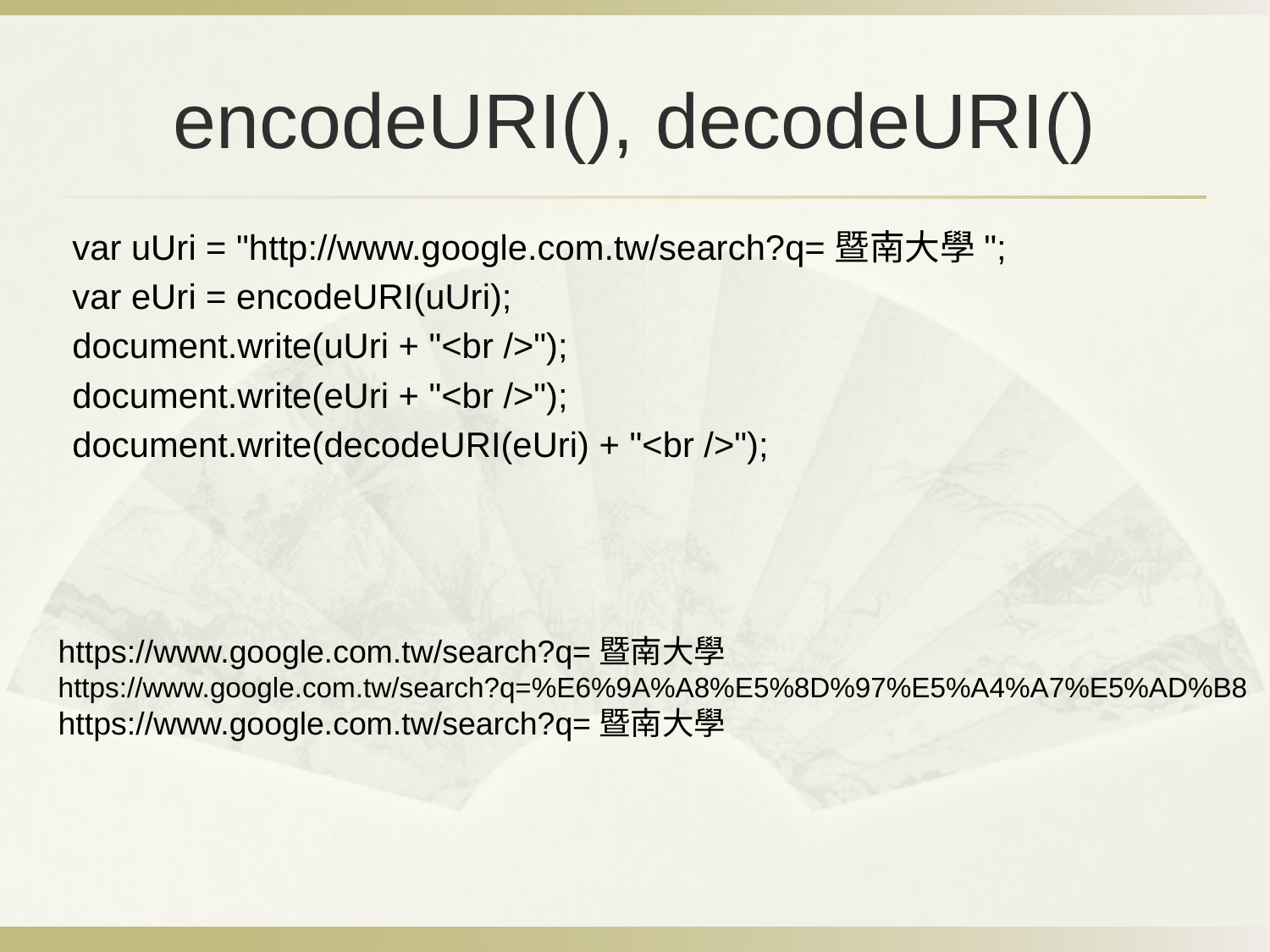

# encodeURI(), decodeURI()
var uUri = "http://www.google.com.tw/search?q=暨南大學";
var eUri = encodeURI(uUri);
document.write(uUri + "<br />");
document.write(eUri + "<br />");
document.write(decodeURI(eUri) + "<br />");

https://www.google.com.tw/search?q=暨南大學
https://www.google.com.tw/search?q=%E6%9A%A8%E5%8D%97%E5%A4%A7%E5%AD%B8
https://www.google.com.tw/search?q=暨南大學